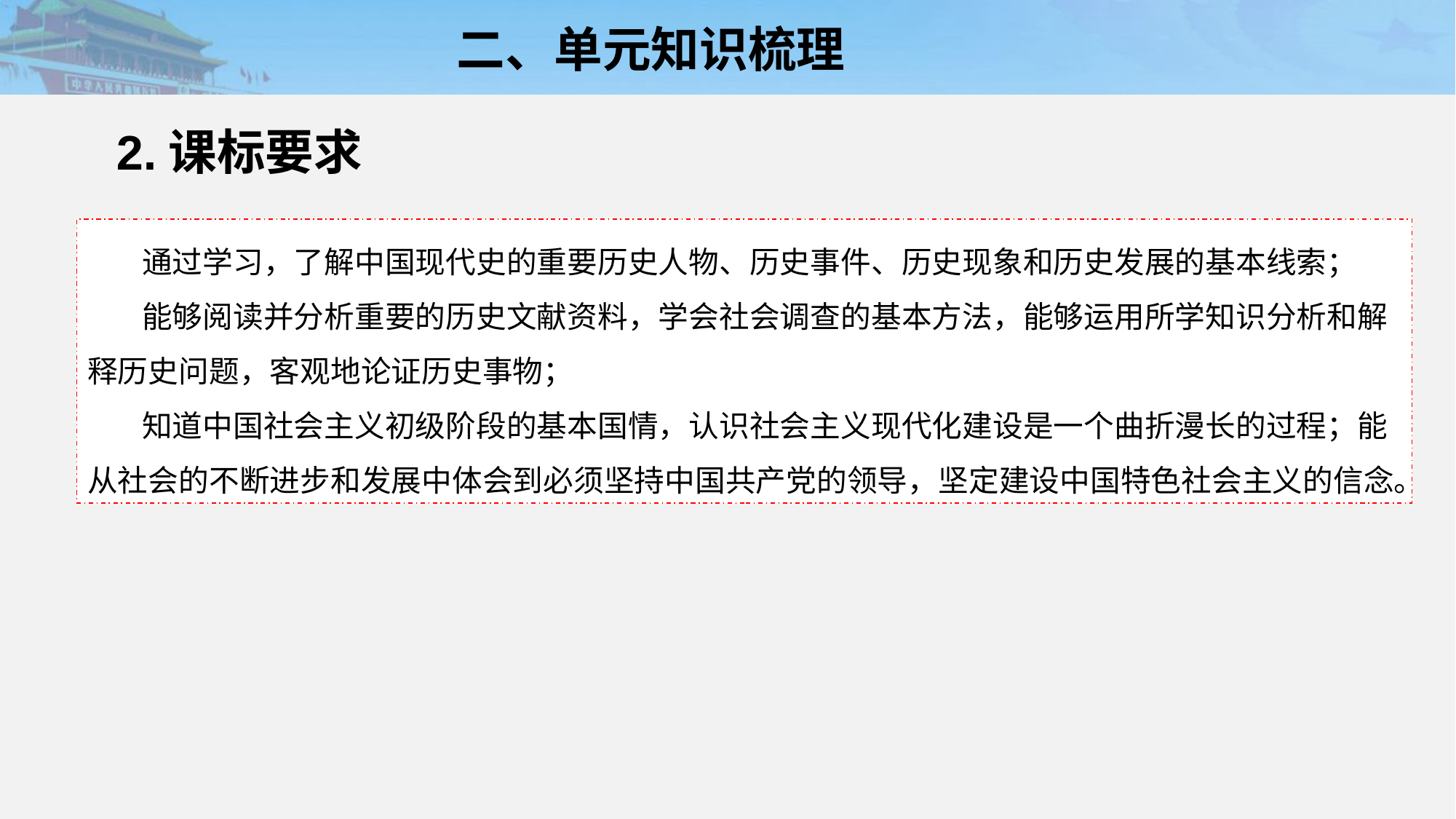

二、单元知识梳理
2.课标要求
       通过学习，了解中国现代史的重要历史人物、历史事件、历史现象和历史发展的基本线索；
       能够阅读并分析重要的历史文献资料，学会社会调查的基本方法，能够运用所学知识分析和解释历史问题，客观地论证历史事物；
       知道中国社会主义初级阶段的基本国情，认识社会主义现代化建设是一个曲折漫长的过程；能从社会的不断进步和发展中体会到必须坚持中国共产党的领导，坚定建设中国特色社会主义的信念。